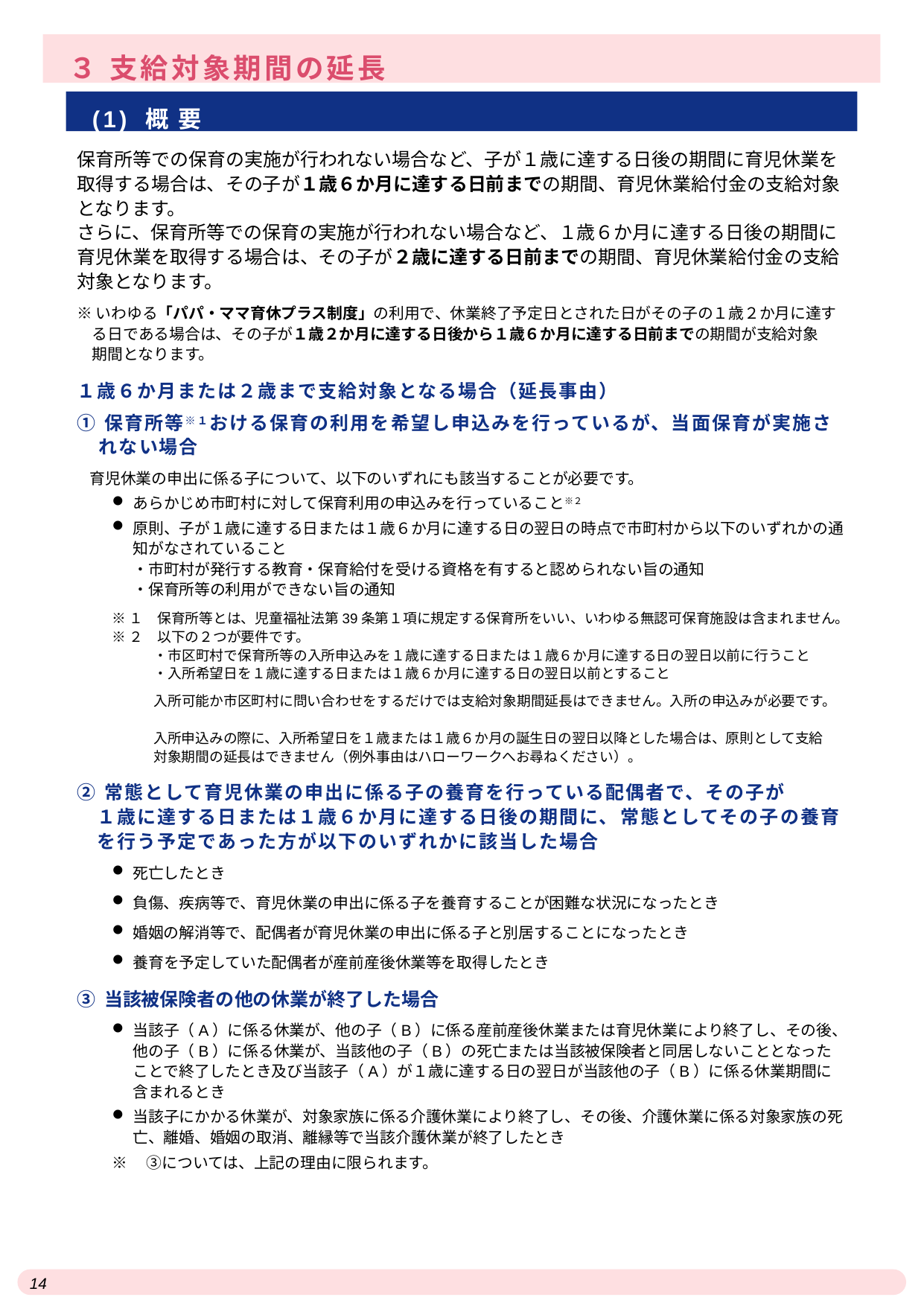

３ 支給対象期間の延長
(1) 概要
保育所等での保育の実施が行われない場合など、子が１歳に達する日後の期間に育児休業を取得する場合は、その子が１歳６か月に達する日前までの期間、育児休業給付金の支給対象となります。
さらに、保育所等での保育の実施が行われない場合など、１歳６か月に達する日後の期間に育児休業を取得する場合は、その子が２歳に達する日前までの期間、育児休業給付金の支給対象となります。
※いわゆる「パパ・ママ育休プラス制度」の利用で、休業終了予定日とされた日がその子の１歳２か月に達す
　る日である場合は、その子が１歳２か月に達する日後から１歳６か月に達する日前までの期間が支給対象
　期間となります。
１歳６か月または２歳まで支給対象となる場合（延長事由）
① 保育所等※１おける保育の利用を希望し申込みを行っているが、当面保育が実施されない場合
育児休業の申出に係る子について、以下のいずれにも該当することが必要です。
あらかじめ市町村に対して保育利用の申込みを行っていること※２
原則、子が１歳に達する日または１歳６か月に達する日の翌日の時点で市町村から以下のいずれかの通知がなされていること
・市町村が発行する教育・保育給付を受ける資格を有すると認められない旨の通知
・保育所等の利用ができない旨の通知
※１　保育所等とは、児童福祉法第39条第１項に規定する保育所をいい、いわゆる無認可保育施設は含まれません。
※２　以下の２つが要件です。
　　　・市区町村で保育所等の入所申込みを１歳に達する日または１歳６か月に達する日の翌日以前に行うこと
　　　・入所希望日を１歳に達する日または１歳６か月に達する日の翌日以前とすること
　　　入所可能か市区町村に問い合わせをするだけでは支給対象期間延長はできません。入所の申込みが必要です。　　　
入所申込みの際に、入所希望日を１歳または１歳６か月の誕生日の翌日以降とした場合は、原則として支給　対象期間の延長はできません（例外事由はハローワークへお尋ねください）。
② 常態として育児休業の申出に係る子の養育を行っている配偶者で、その子が
　１歳に達する日または１歳６か月に達する日後の期間に、常態としてその子の養育
　を行う予定であった方が以下のいずれかに該当した場合
死亡したとき
負傷、疾病等で、育児休業の申出に係る子を養育することが困難な状況になったとき
婚姻の解消等で、配偶者が育児休業の申出に係る子と別居することになったとき
養育を予定していた配偶者が産前産後休業等を取得したとき
③ 当該被保険者の他の休業が終了した場合
当該子（A）に係る休業が、他の子（B）に係る産前産後休業または育児休業により終了し、その後、他の子（B）に係る休業が、当該他の子（B）の死亡または当該被保険者と同居しないこととなったことで終了したとき及び当該子（A）が１歳に達する日の翌日が当該他の子（B）に係る休業期間に含まれるとき
当該子にかかる休業が、対象家族に係る介護休業により終了し、その後、介護休業に係る対象家族の死亡、離婚、婚姻の取消、離縁等で当該介護休業が終了したとき
※　③については、上記の理由に限られます。
14